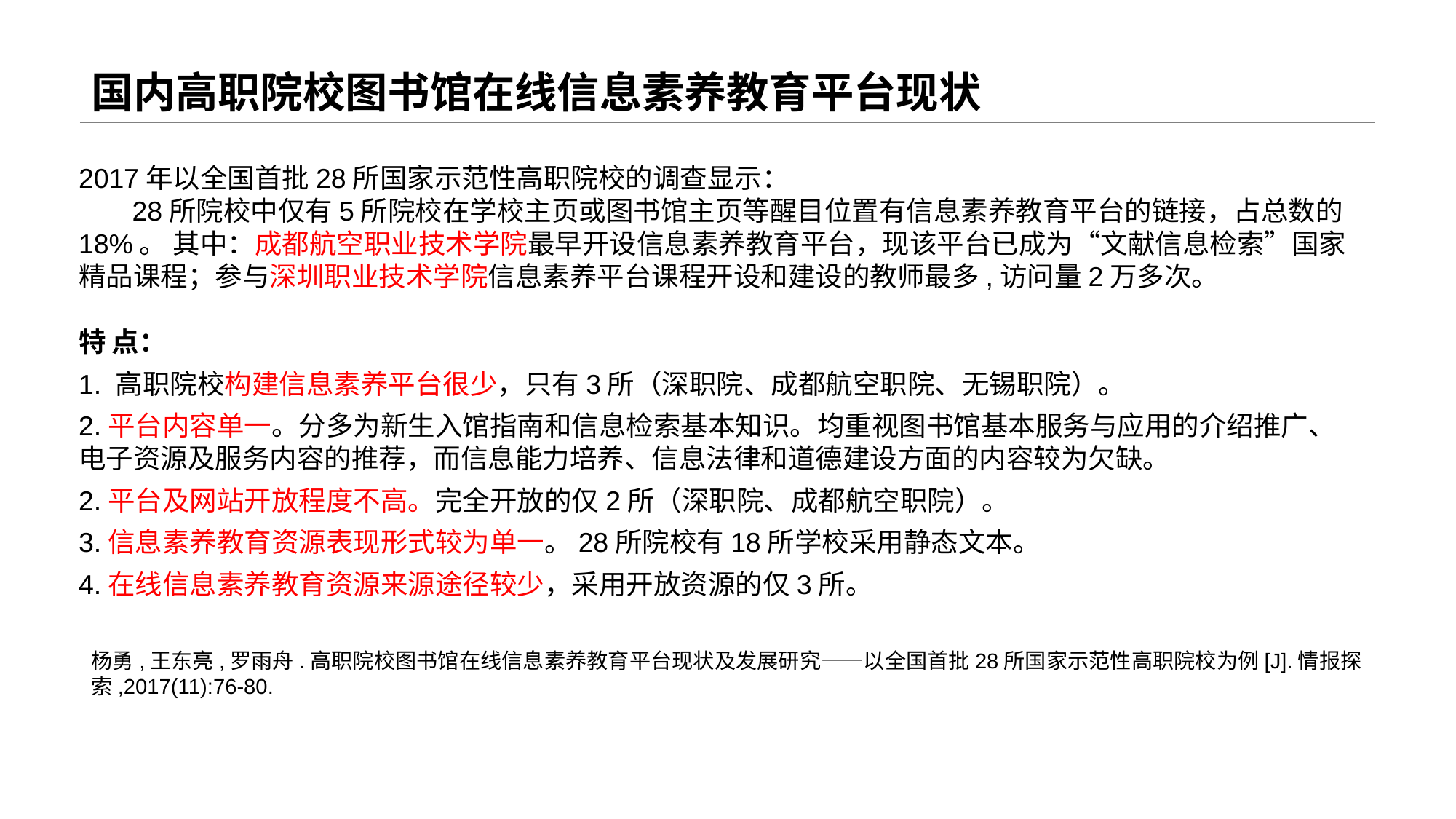

# 国内高职院校图书馆在线信息素养教育平台现状

2017年以全国首批28所国家示范性高职院校的调查显示：
       28所院校中仅有5所院校在学校主页或图书馆主页等醒目位置有信息素养教育平台的链接，占总数的18%。 其中：成都航空职业技术学院最早开设信息素养教育平台，现该平台已成为“文献信息检索”国家精品课程；参与深圳职业技术学院信息素养平台课程开设和建设的教师最多,访问量2万多次。

特 点：
1. 高职院校构建信息素养平台很少，只有3所（深职院、成都航空职院、无锡职院）。
2.平台内容单一。分多为新生入馆指南和信息检索基本知识。均重视图书馆基本服务与应用的介绍推广、电子资源及服务内容的推荐，而信息能力培养、信息法律和道德建设方面的内容较为欠缺。
2.平台及网站开放程度不高。完全开放的仅2所（深职院、成都航空职院）。
3.信息素养教育资源表现形式较为单一。28所院校有18所学校采用静态文本。
4.在线信息素养教育资源来源途径较少，采用开放资源的仅3所。
杨勇,王东亮,罗雨舟.高职院校图书馆在线信息素养教育平台现状及发展研究——以全国首批28所国家示范性高职院校为例[J].情报探索,2017(11):76-80.
7